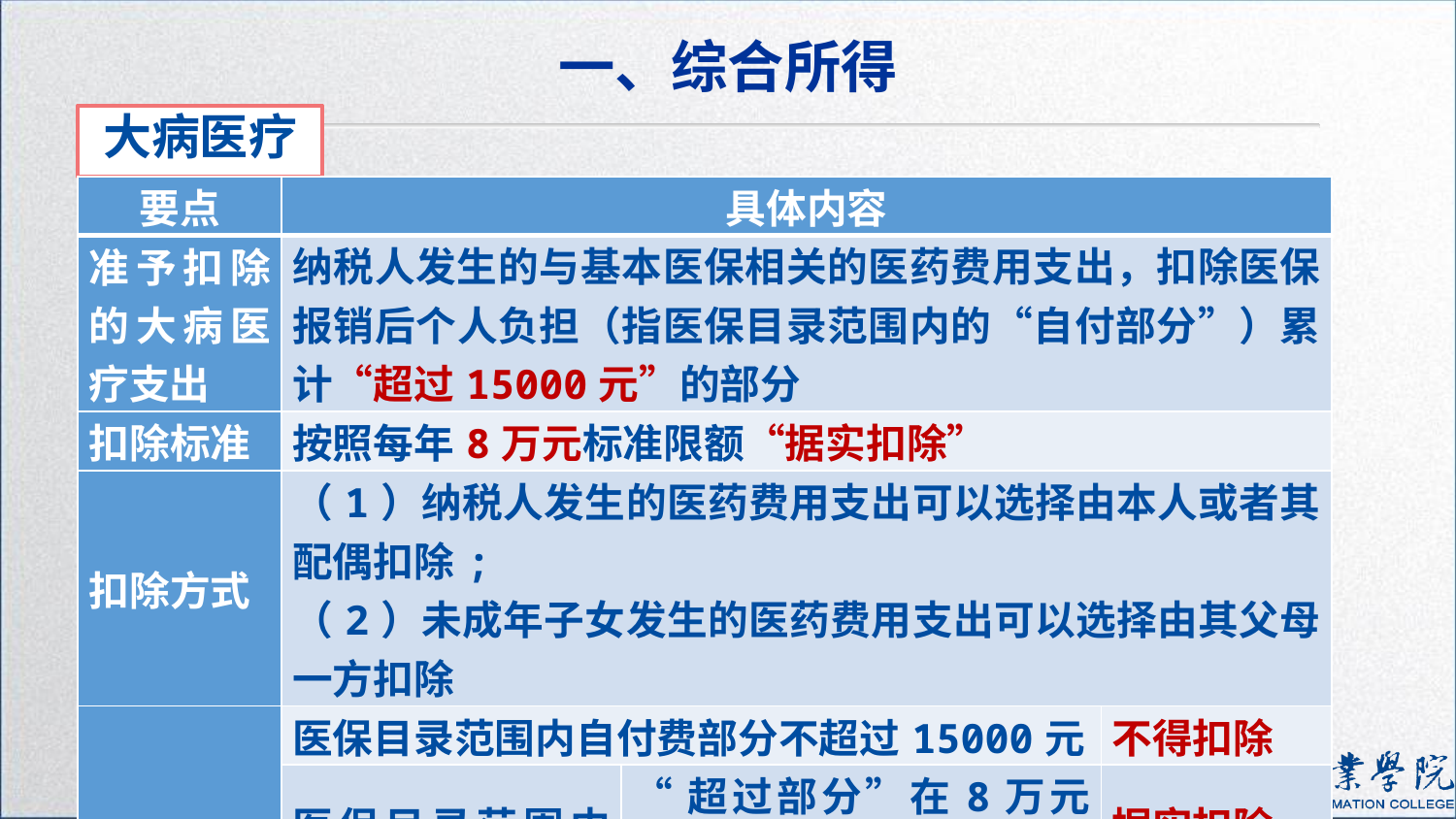

一、综合所得
大病医疗
| 要点 | 具体内容 |  |  |
| --- | --- | --- | --- |
| 准予扣除的大病医疗支出 | 纳税人发生的与基本医保相关的医药费用支出，扣除医保报销后个人负担（指医保目录范围内的“自付部分”）累计“超过15000元”的部分 |  |  |
| 扣除标准 | 按照每年8万元标准限额“据实扣除” |  |  |
| 扣除方式 | （1）纳税人发生的医药费用支出可以选择由本人或者其配偶扣除; （2）未成年子女发生的医药费用支出可以选择由其父母一方扣除 |  |  |
| 总结 | 医保目录范围内自付费部分不超过15000元 |  | 不得扣除 |
|  | 医保目录范围内的自付费部分超过15000元 | “超过部分”在8万元以内 | 据实扣除 |
|  |  | “超过部分”超过8万元 | 扣除8万元 |
89